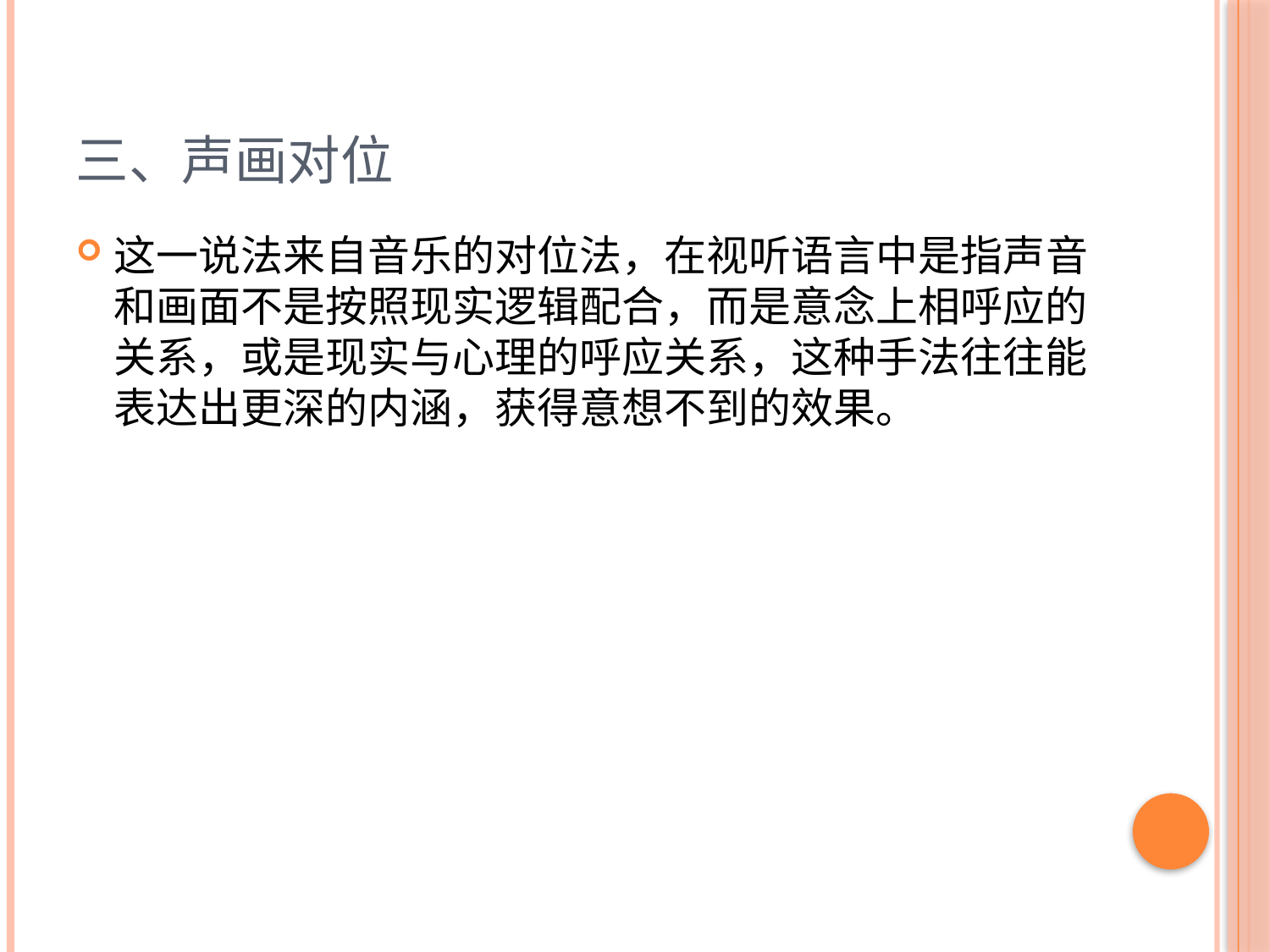

# 三、声画对位
这一说法来自音乐的对位法，在视听语言中是指声音和画面不是按照现实逻辑配合，而是意念上相呼应的关系，或是现实与心理的呼应关系，这种手法往往能表达出更深的内涵，获得意想不到的效果。